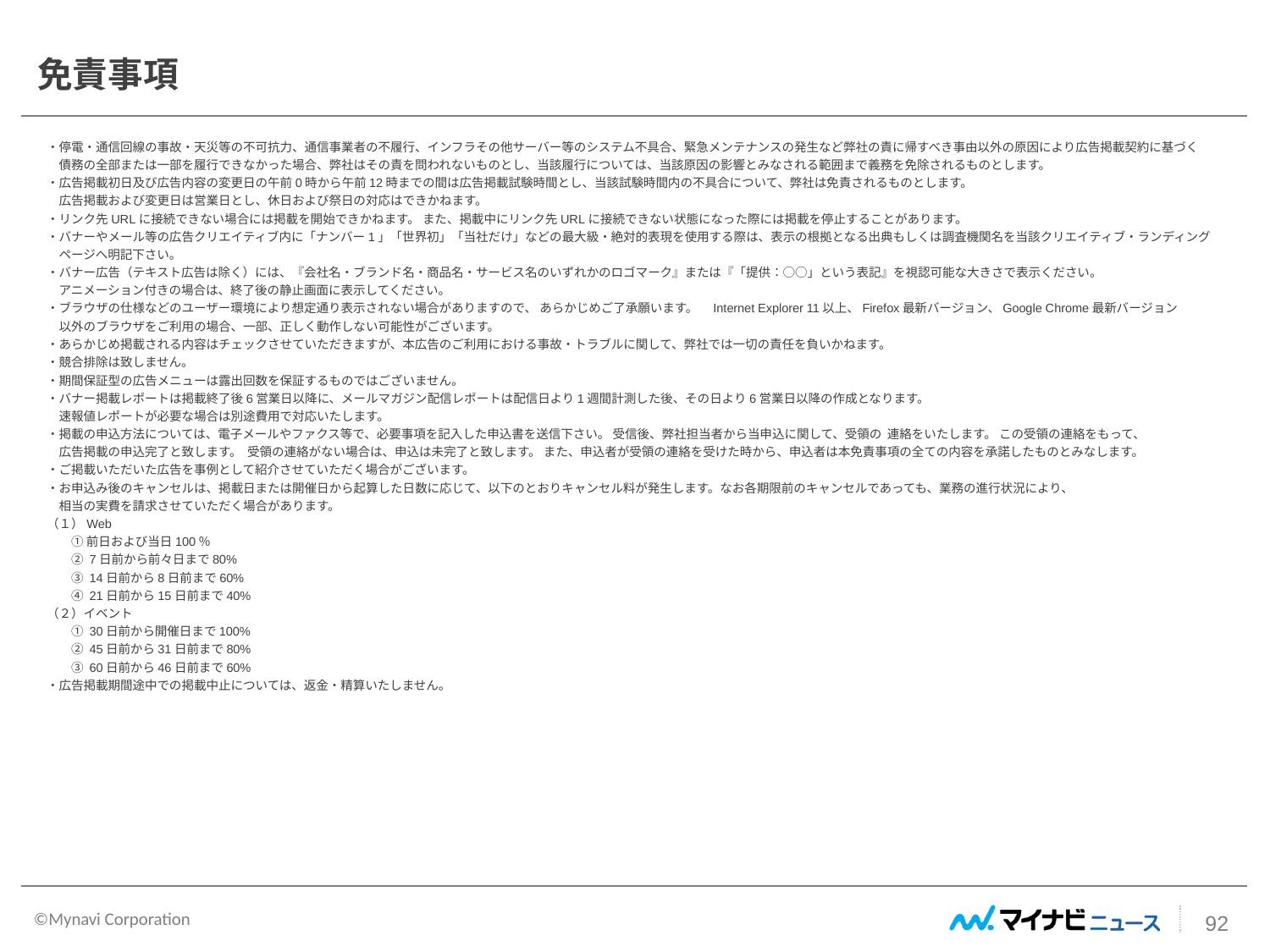

免責事項
・停電・通信回線の事故・天災等の不可抗力、通信事業者の不履行、インフラその他サーバー等のシステム不具合、緊急メンテナンスの発生など弊社の責に帰すべき事由以外の原因により広告掲載契約に基づく
　債務の全部または一部を履行できなかった場合、弊社はその責を問われないものとし、当該履行については、当該原因の影響とみなされる範囲まで義務を免除されるものとします。
・広告掲載初日及び広告内容の変更日の午前0時から午前12時までの間は広告掲載試験時間とし、当該試験時間内の不具合について、弊社は免責されるものとします。
　広告掲載および変更日は営業日とし、休日および祭日の対応はできかねます。
・リンク先URLに接続できない場合には掲載を開始できかねます。 また、掲載中にリンク先URLに接続できない状態になった際には掲載を停止することがあります。
・バナーやメール等の広告クリエイティブ内に「ナンバー1」「世界初」「当社だけ」などの最大級・絶対的表現を使用する際は、表示の根拠となる出典もしくは調査機関名を当該クリエイティブ・ランディング
　ページへ明記下さい。
・バナー広告（テキスト広告は除く）には、『会社名・ブランド名・商品名・サービス名のいずれかのロゴマーク』または『「提供：○○」という表記』を視認可能な大きさで表示ください。
　アニメーション付きの場合は、終了後の静止画面に表示してください。
・ブラウザの仕様などのユーザー環境により想定通り表示されない場合がありますので、 あらかじめご了承願います。　Internet Explorer 11以上、Firefox最新バージョン、Google Chrome最新バージョン
　以外のブラウザをご利用の場合、一部、正しく動作しない可能性がございます。
・あらかじめ掲載される内容はチェックさせていただきますが、本広告のご利用における事故・トラブルに関して、弊社では一切の責任を負いかねます。
・競合排除は致しません。
・期間保証型の広告メニューは露出回数を保証するものではございません。
・バナー掲載レポートは掲載終了後6営業日以降に、メールマガジン配信レポートは配信日より1週間計測した後、その日より6営業日以降の作成となります。
　速報値レポートが必要な場合は別途費用で対応いたします。
・掲載の申込方法については、電子メールやファクス等で、必要事項を記入した申込書を送信下さい。 受信後、弊社担当者から当申込に関して、受領の  連絡をいたします。 この受領の連絡をもって、
　広告掲載の申込完了と致します。  受領の連絡がない場合は、申込は未完了と致します。 また、申込者が受領の連絡を受けた時から、申込者は本免責事項の全ての内容を承諾したものとみなします。
・ご掲載いただいた広告を事例として紹介させていただく場合がございます。
・お申込み後のキャンセルは、掲載日または開催日から起算した日数に応じて、以下のとおりキャンセル料が発生します。なお各期限前のキャンセルであっても、業務の進行状況により、
　相当の実費を請求させていただく場合があります。
（１）Web
　　① 前日および当日100％
　　② 7日前から前々日まで80%
　　③ 14日前から8日前まで60%
　　④ 21日前から15日前まで40%
（２）イベント
　　① 30日前から開催日まで100%
　　② 45日前から31日前まで80%
　　③ 60日前から46日前まで60%
・広告掲載期間途中での掲載中止については、返金・精算いたしません。
92